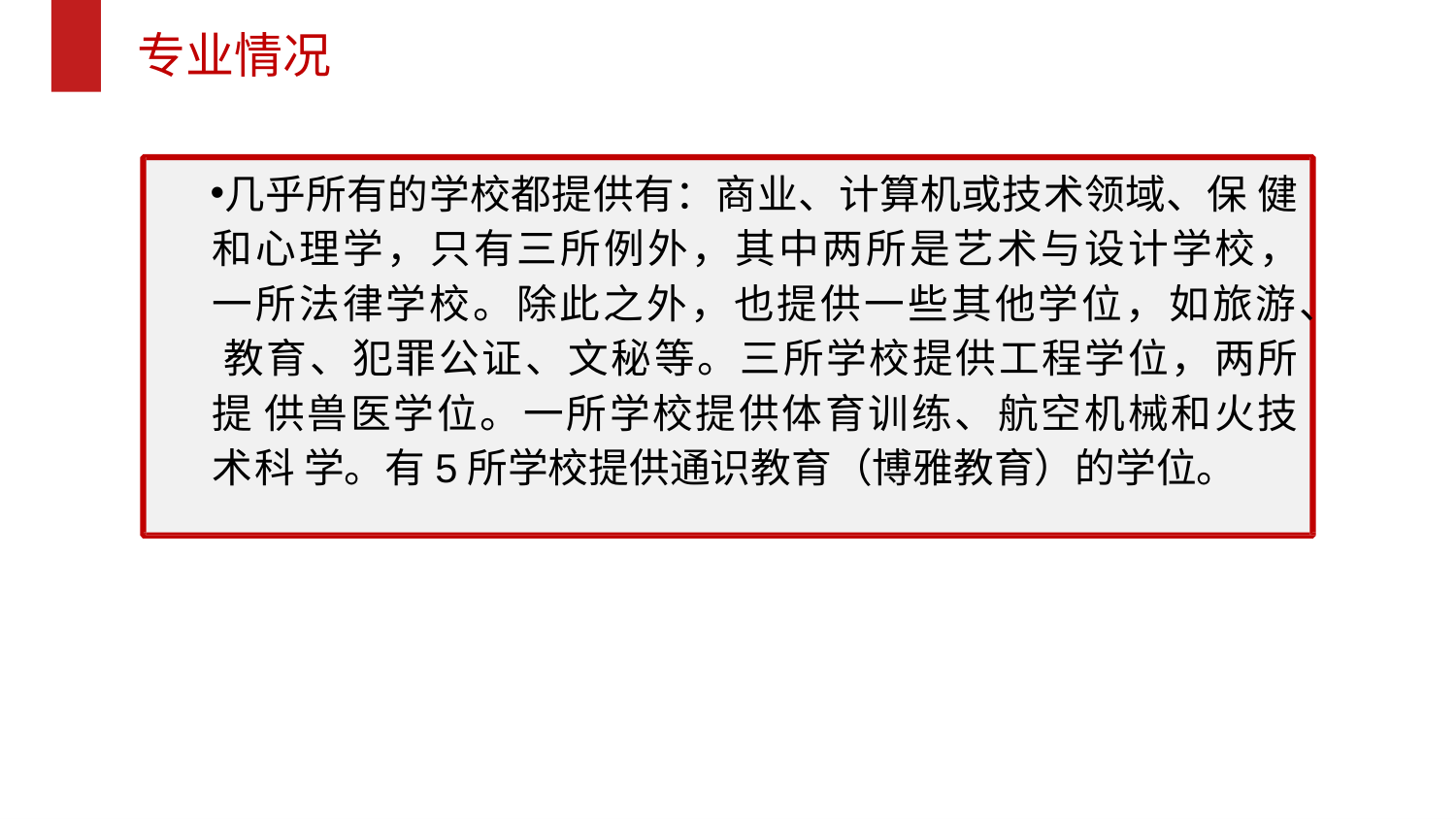

# 专业情况

几乎所有的学校都提供有：商业、计算机或技术领域、保 健和心理学，只有三所例外，其中两所是艺术与设计学校， 一所法律学校。除此之外，也提供一些其他学位，如旅游、 教育、犯罪公证、文秘等。三所学校提供工程学位，两所提 供兽医学位。一所学校提供体育训练、航空机械和火技术科 学。有5所学校提供通识教育（博雅教育）的学位。